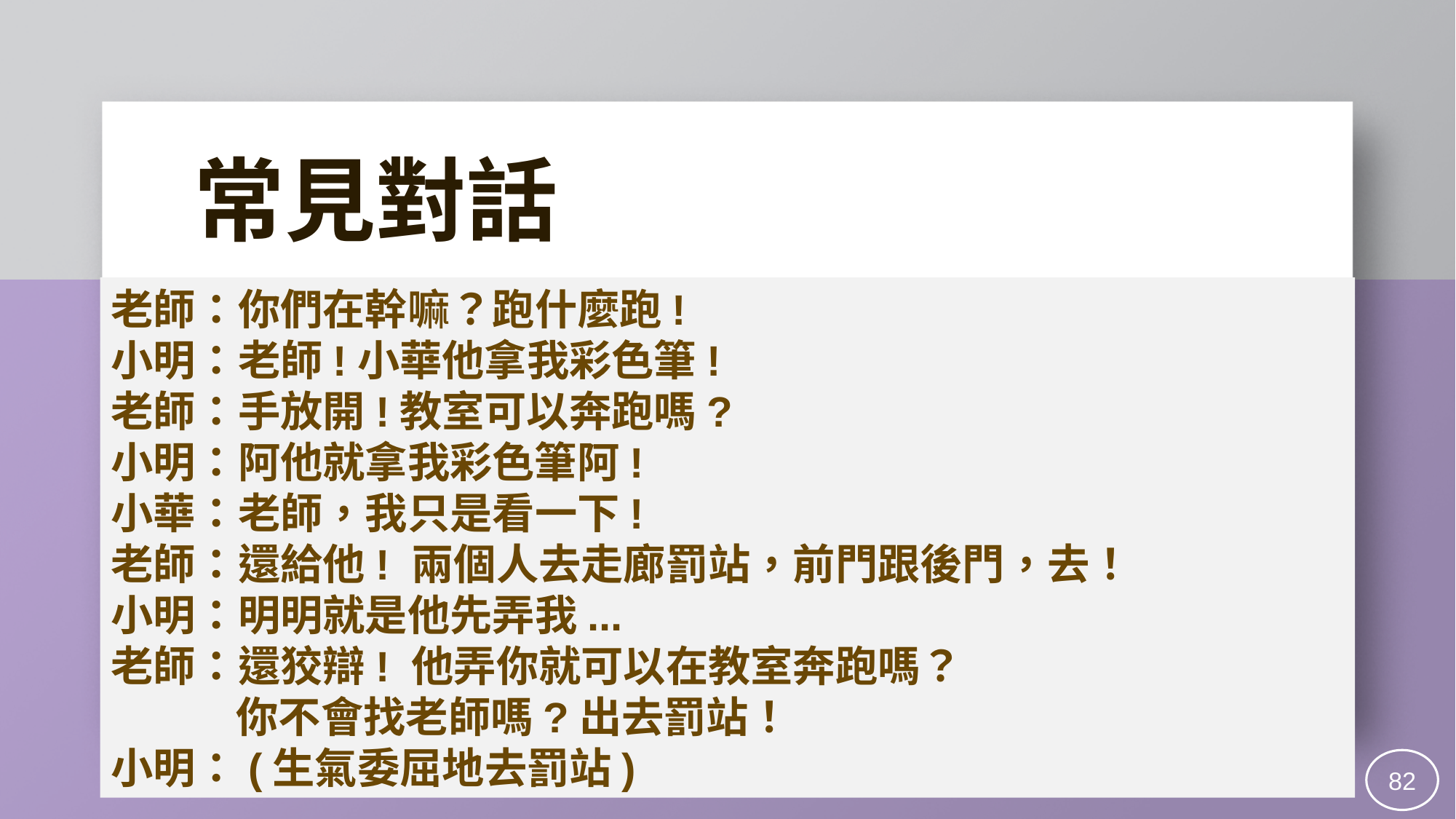

常見對話
老師：你們在幹嘛？跑什麼跑!
小明：老師!小華他拿我彩色筆!
老師：手放開!教室可以奔跑嗎?
小明：阿他就拿我彩色筆阿!
小華：老師，我只是看一下!
老師：還給他! 兩個人去走廊罰站，前門跟後門，去！
小明：明明就是他先弄我...
老師：還狡辯! 他弄你就可以在教室奔跑嗎？
             你不會找老師嗎?出去罰站！
小明：(生氣委屈地去罰站)
82